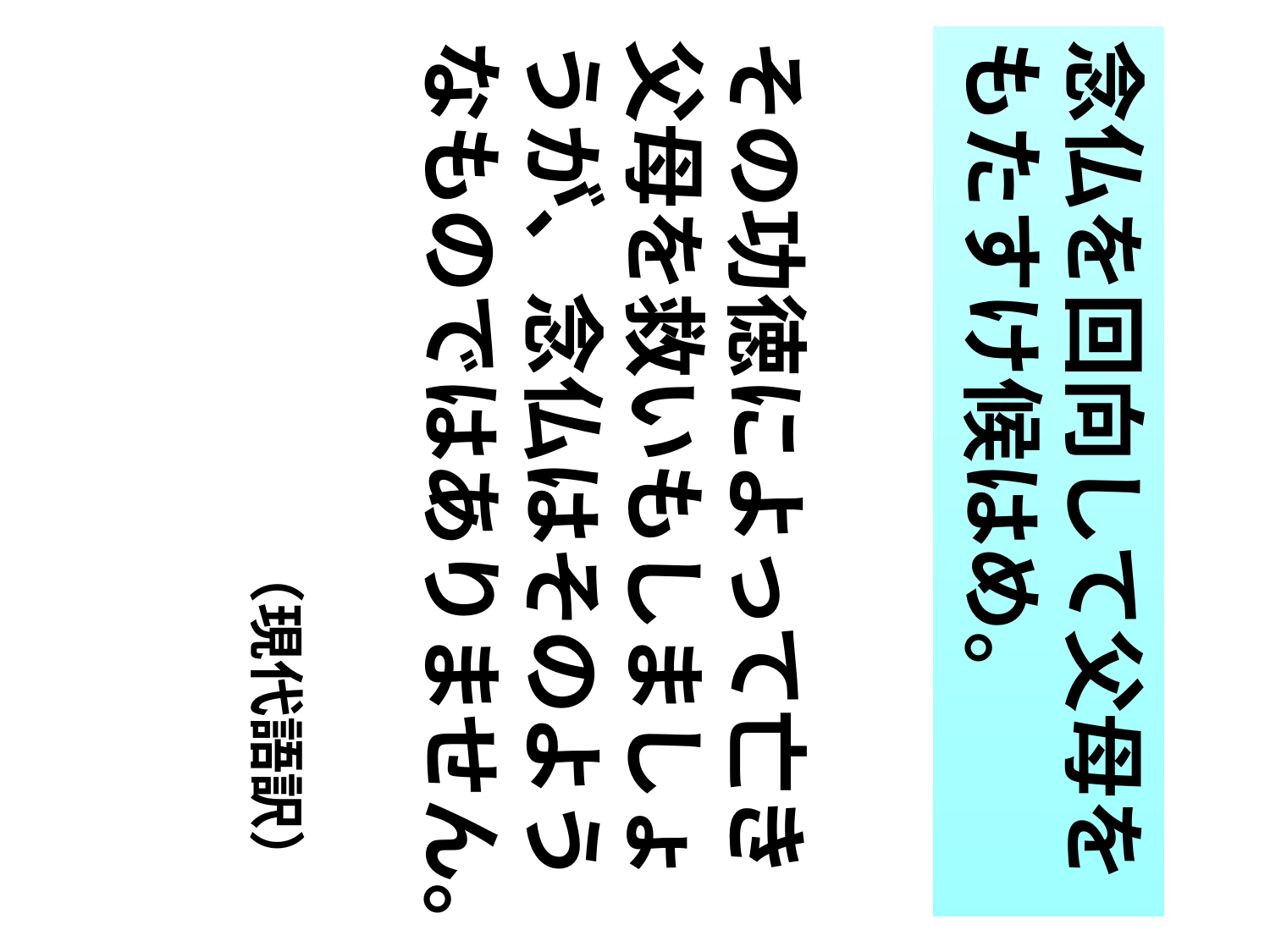

その功徳によって亡き父母を救いもしましょうが、念仏はそのようなものではありません。

　　　　　　　　　（現代語訳）
念仏を回向して父母をもたすけ候はめ。